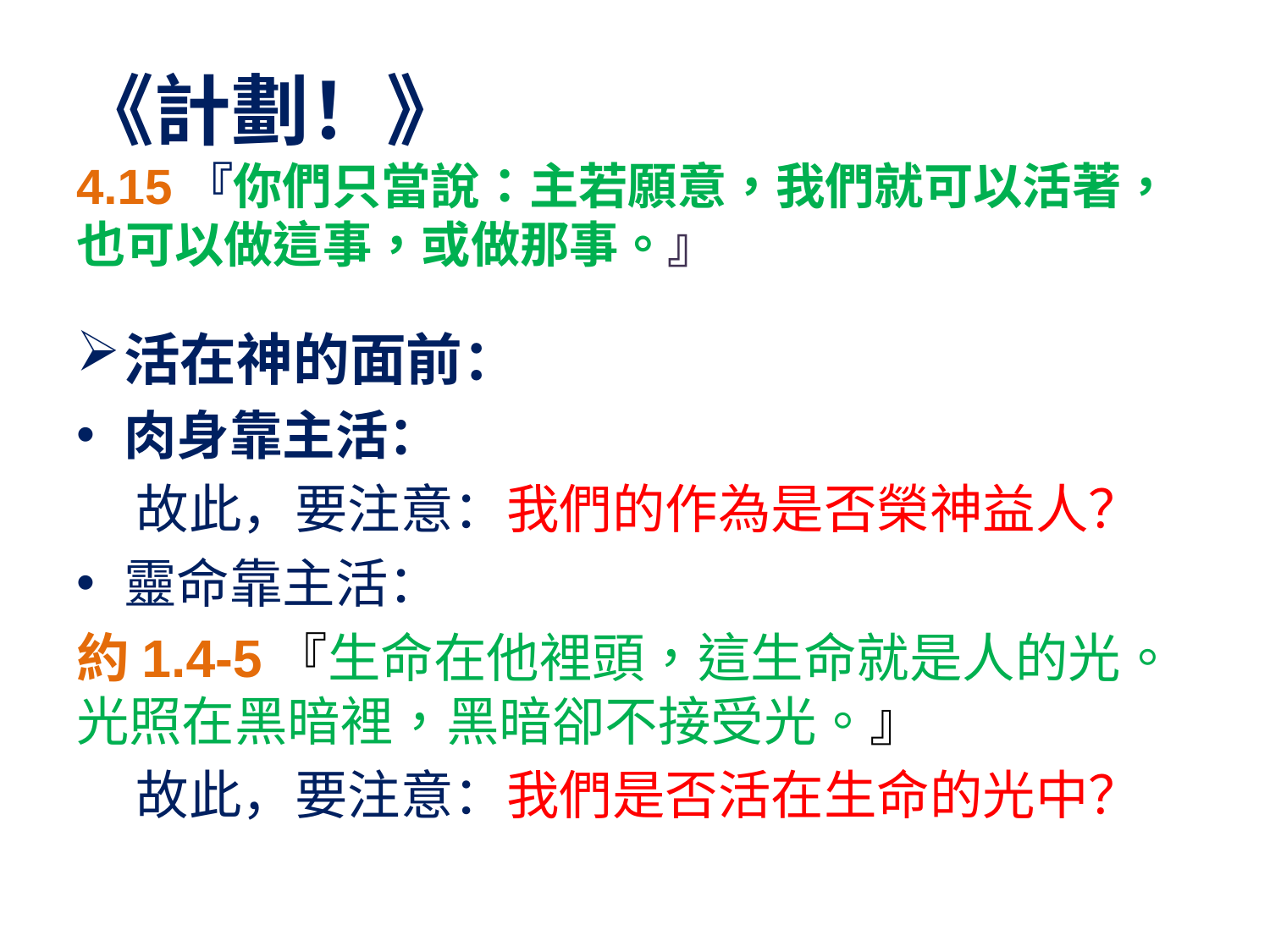

# 《計劃！》 4.15『你們只當說：主若願意，我們就可以活著，也可以做這事，或做那事。』
活在神的面前：
肉身靠主活：
    故此，要注意：我們的作為是否榮神益人？
靈命靠主活：
約1.4-5『生命在他裡頭，這生命就是人的光。光照在黑暗裡，黑暗卻不接受光。』
    故此，要注意：我們是否活在生命的光中？